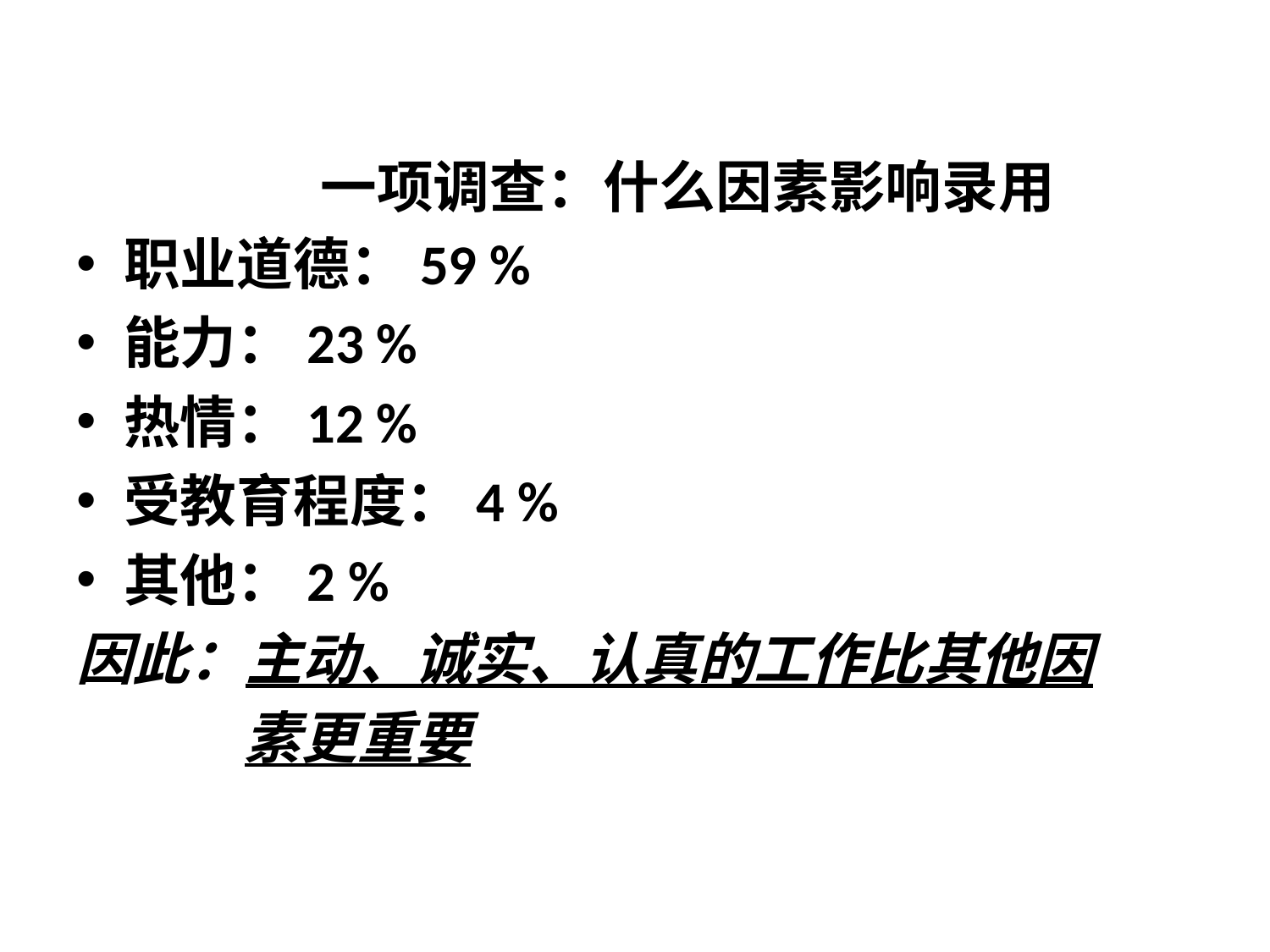

# 一项调查：什么因素影响录用
职业道德：59 %
能力：23 %
热情：12 %
受教育程度：4 %
其他：2 %
因此：主动、诚实、认真的工作比其他因
            素更重要